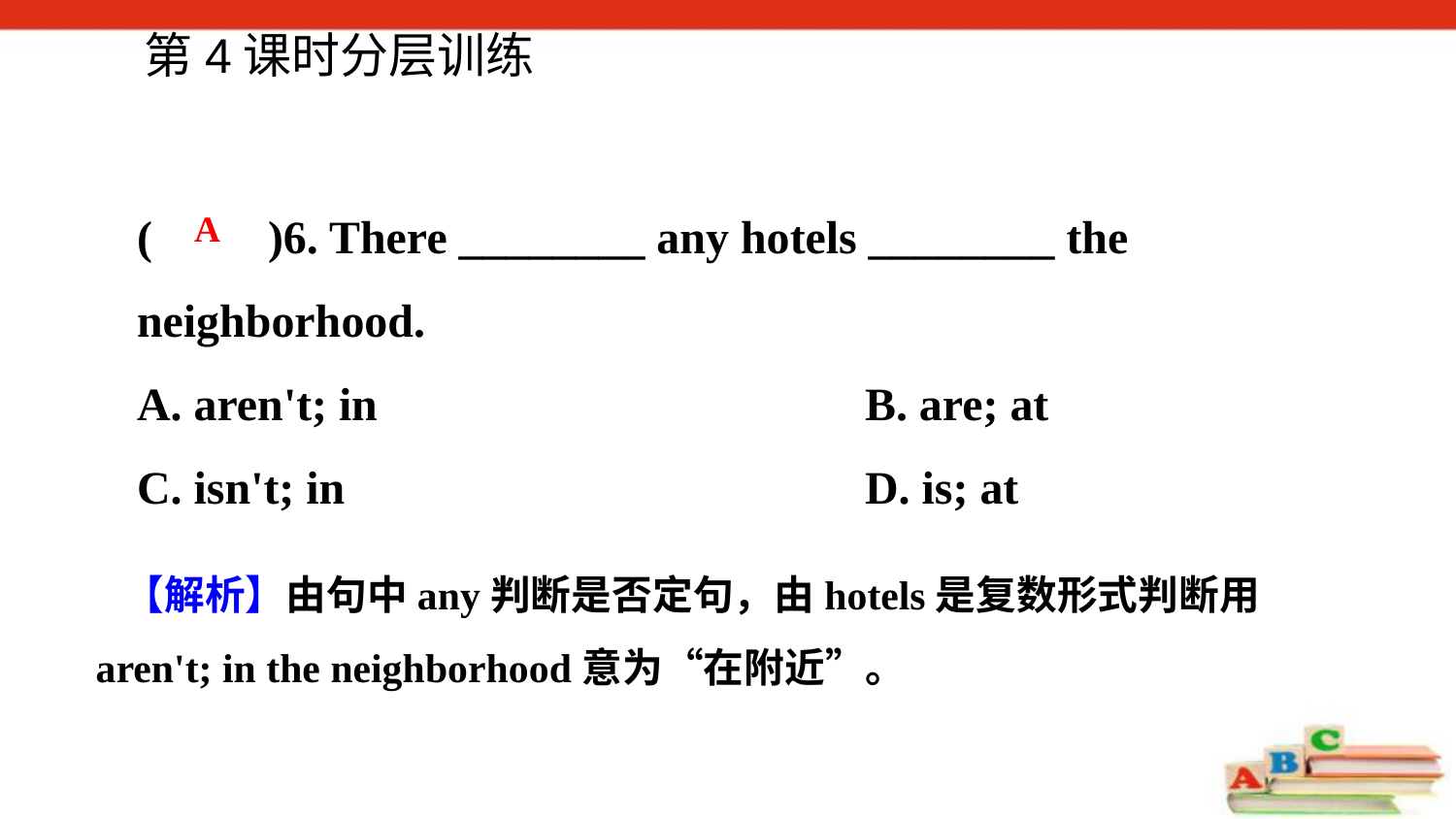

第4课时分层训练
(　　)6. There ________ any hotels ________ the neighborhood.
A. aren't; in  				B. are; at
C. isn't; in  				D. is; at
A
  【解析】由句中any判断是否定句，由hotels是复数形式判断用aren't; in the neighborhood意为“在附近”。